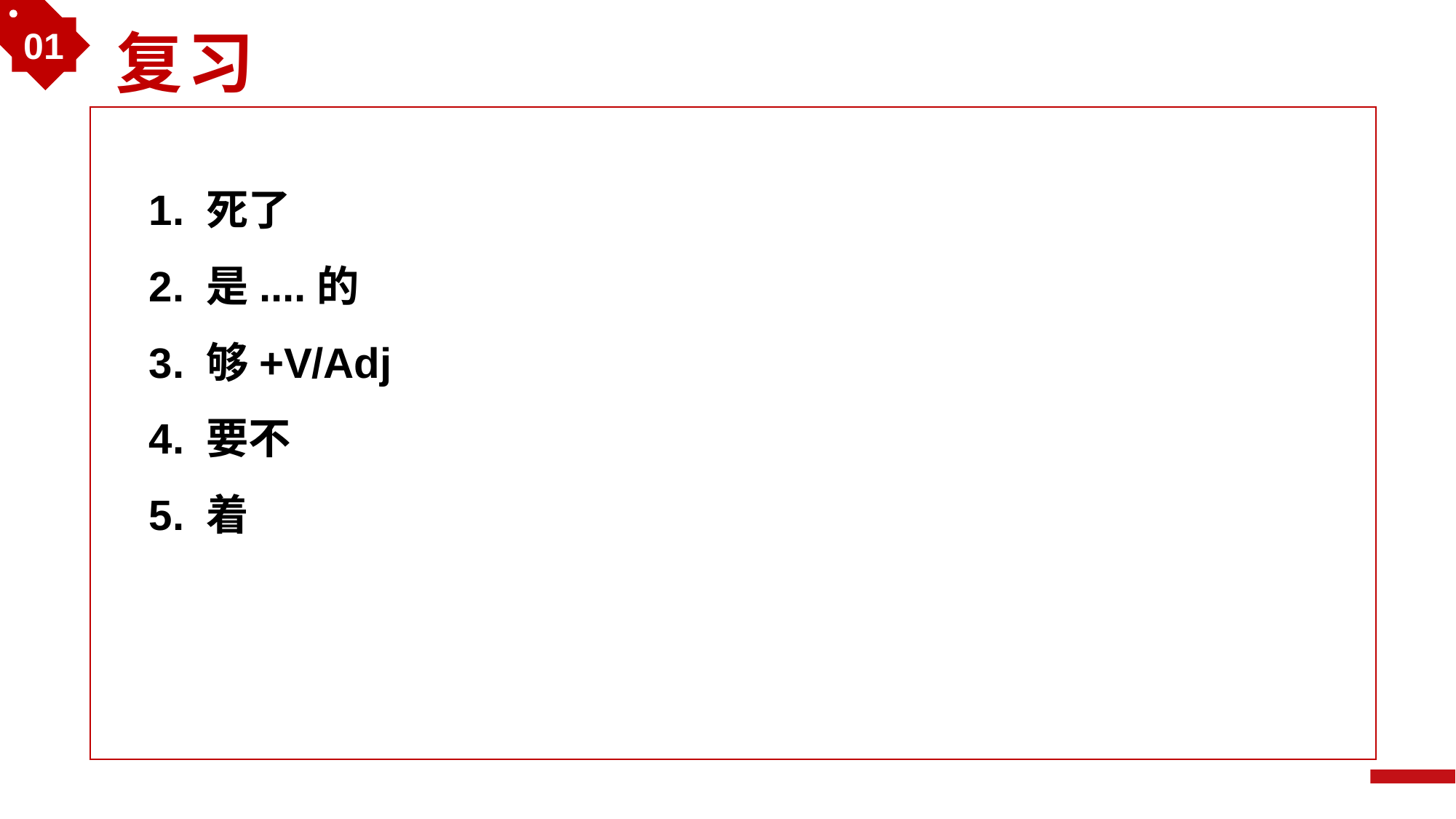

01
复习

1. 死了
2. 是....的
3. 够+V/Adj
4. 要不
5. 着